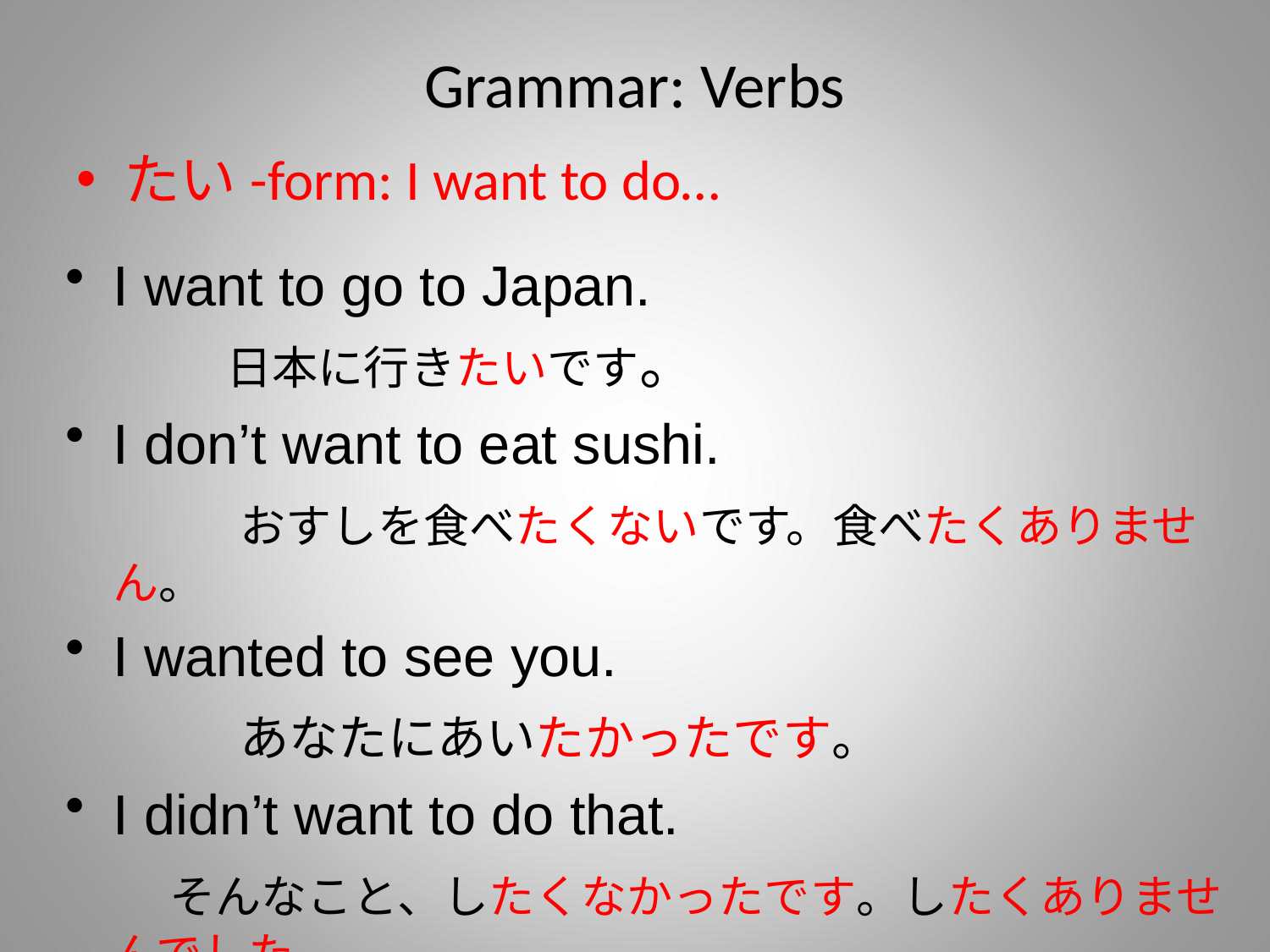

# Grammar: Verbs
たい-form: I want to do…
I want to go to Japan.
	　　日本に行きたいです。
I don’t want to eat sushi.
		おすしを食べたくないです。食べたくありません。
I wanted to see you.
		あなたにあいたかったです。
I didn’t want to do that.
	　そんなこと、したくなかったです。したくありませんでした。